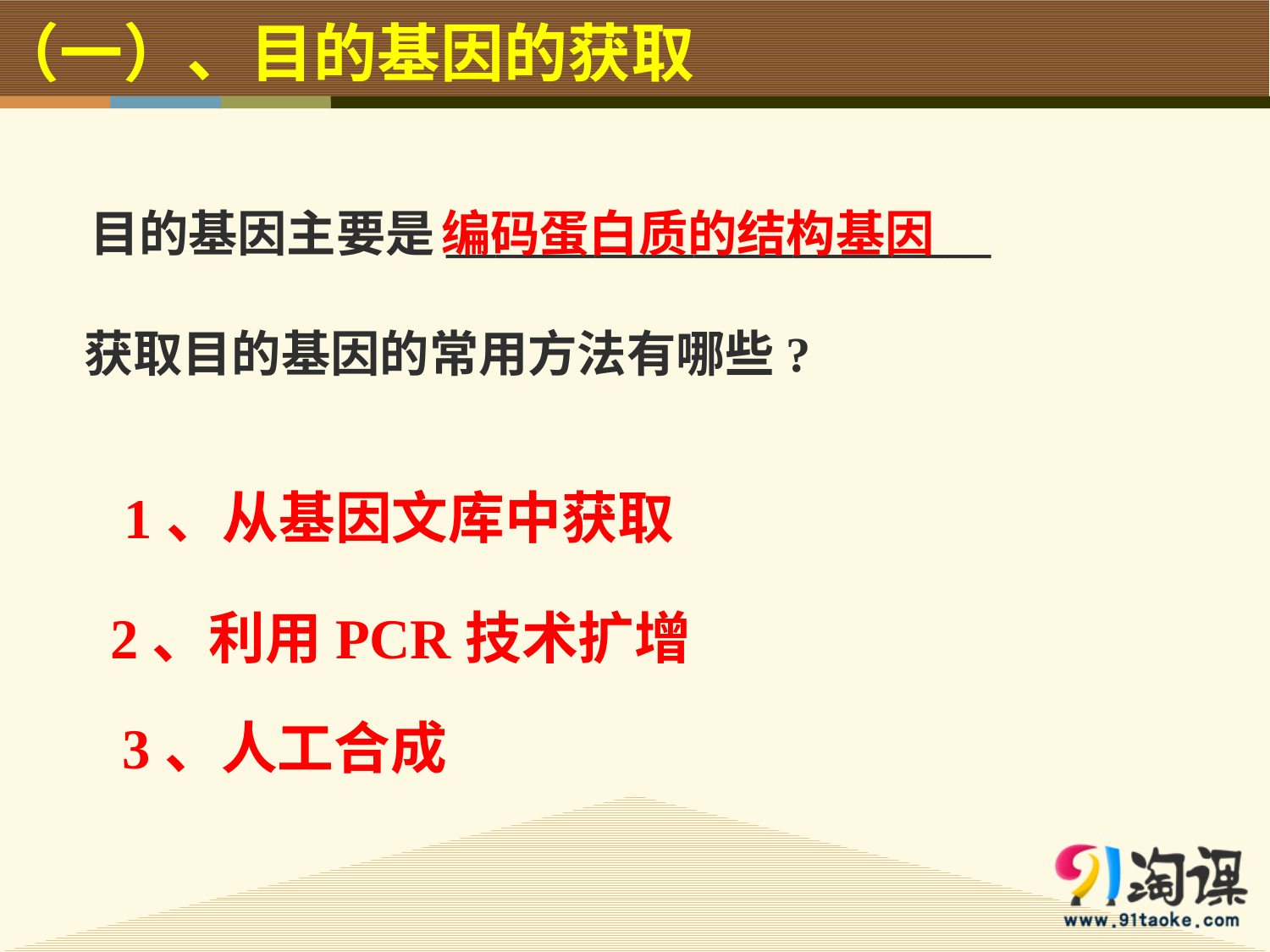

（一）、目的基因的获取
   目的基因主要是______________________
编码蛋白质的结构基因
    获取目的基因的常用方法有哪些?
1、从基因文库中获取
2、利用PCR技术扩增
3、人工合成